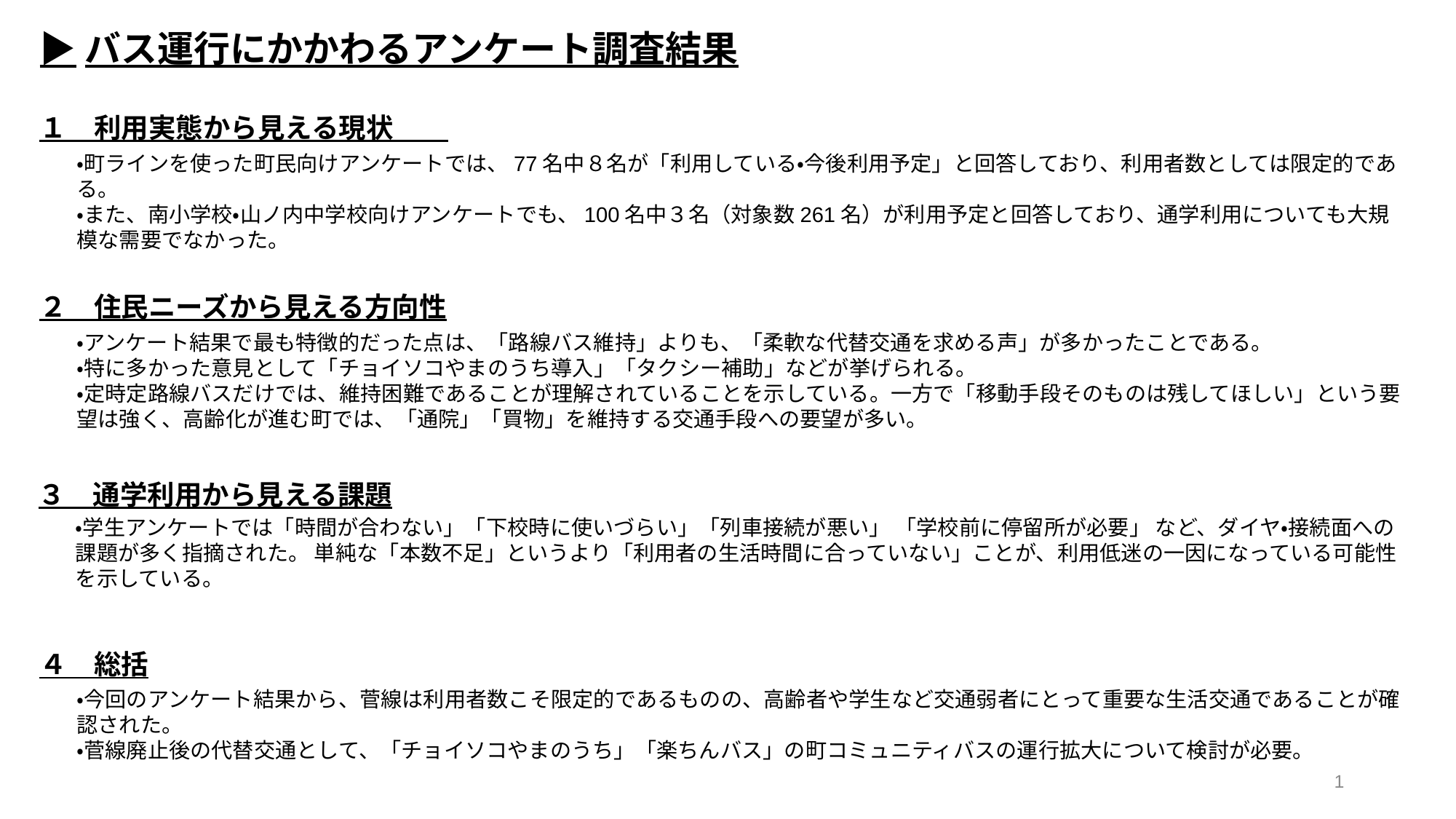

▶バス運行にかかわるアンケート調査結果
１　利用実態から見える現状
・町ラインを使った町民向けアンケートでは、77名中８名が「利用している・今後利用予定」と回答しており、利用者数としては限定的である。
・また、南小学校・山ノ内中学校向けアンケートでも、100名中３名（対象数261名）が利用予定と回答しており、通学利用についても大規模な需要でなかった。

２　住民ニーズから見える方向性
・アンケート結果で最も特徴的だった点は、「路線バス維持」よりも、「柔軟な代替交通を求める声」が多かったことである。
・特に多かった意見として「チョイソコやまのうち導入」「タクシー補助」などが挙げられる。
・定時定路線バスだけでは、維持困難であることが理解されていることを示している。一方で「移動手段そのものは残してほしい」という要望は強く、高齢化が進む町では、「通院」「買物」を維持する交通手段への要望が多い。

３　通学利用から見える課題
・学生アンケートでは「時間が合わない」「下校時に使いづらい」「列車接続が悪い」 「学校前に停留所が必要」 など、ダイヤ・接続面への課題が多く指摘された。 単純な「本数不足」というより「利用者の生活時間に合っていない」ことが、利用低迷の一因になっている可能性を示している。

４　総括
・今回のアンケート結果から、菅線は利用者数こそ限定的であるものの、高齢者や学生など交通弱者にとって重要な生活交通であることが確認された。
・菅線廃止後の代替交通として、「チョイソコやまのうち」「楽ちんバス」の町コミュニティバスの運行拡大について検討が必要。
1